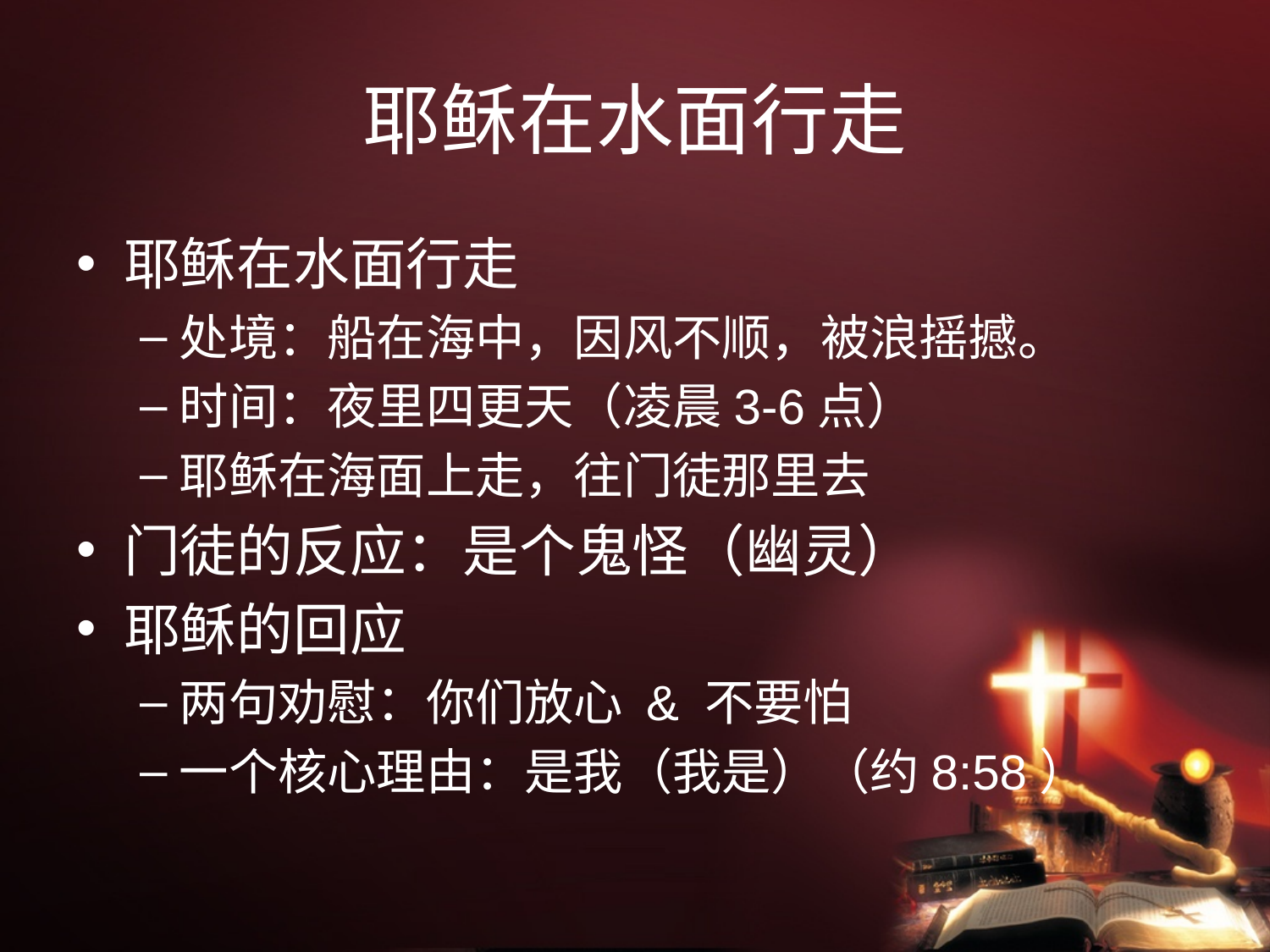

# 耶稣在水面行走
耶稣在水面行走
处境：船在海中，因风不顺，被浪摇撼。
时间：夜里四更天（凌晨3-6点）
耶稣在海面上走，往门徒那里去
门徒的反应：是个鬼怪（幽灵）
耶稣的回应
两句劝慰：你们放心 & 不要怕
一个核心理由：是我（我是）（约8:58）